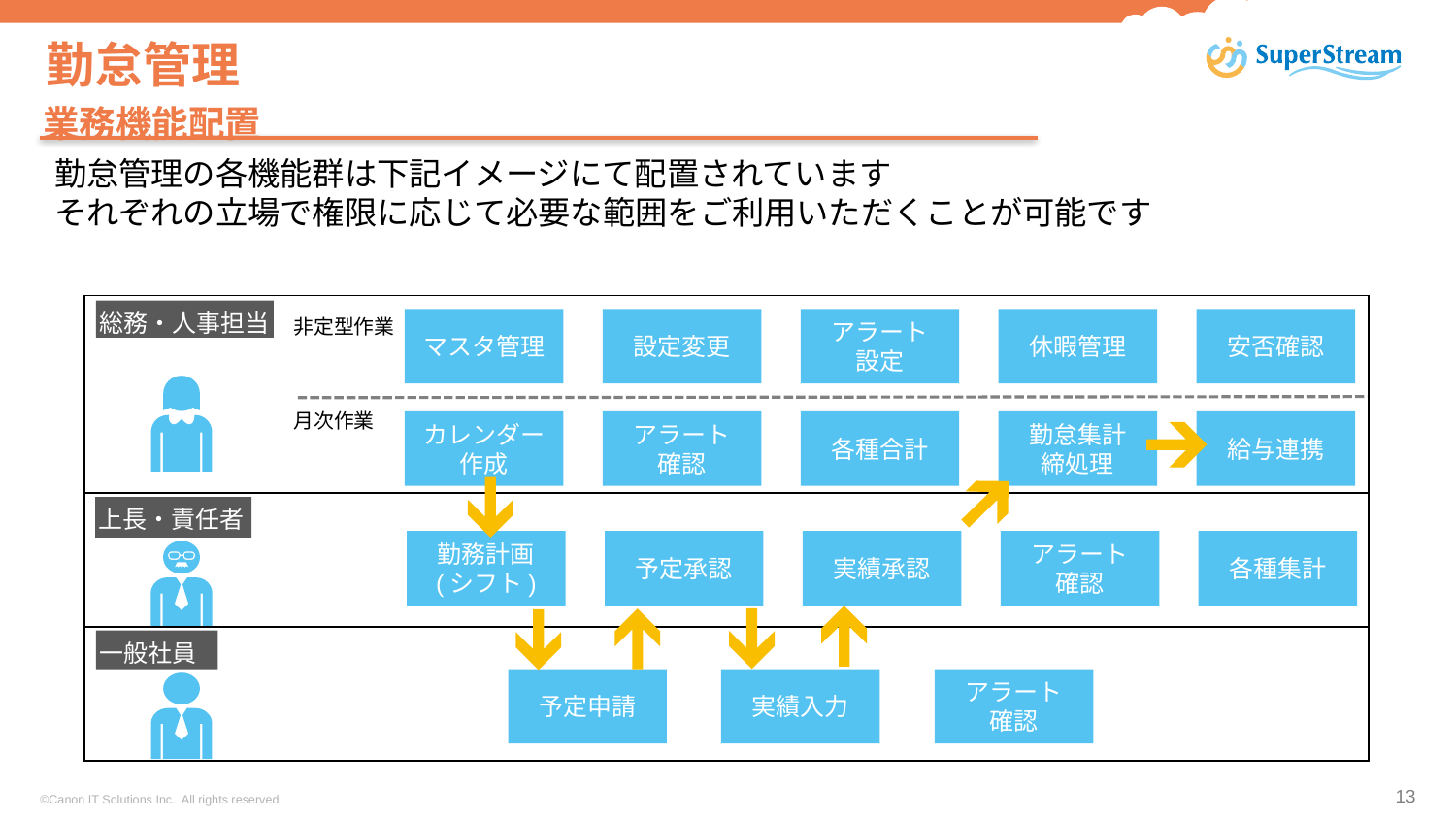

# 勤怠管理
業務機能配置
勤怠管理の各機能群は下記イメージにて配置されています　　　　　　　　　　　　　　　それぞれの立場で権限に応じて必要な範囲をご利用いただくことが可能です
|  |
| --- |
|  |
|  |
総務・人事担当

非定型作業
マスタ管理
設定変更
アラート
設定
休暇管理
安否確認

月次作業
カレンダー
作成
アラート
確認
各種合計
勤怠集計
締処理
給与連携

上長・責任者

勤務計画
(シフト)
予定承認
実績承認
アラート
確認
各種集計

一般社員

予定申請
実績入力
アラート
確認

©Canon IT Solutions Inc.  All rights reserved.
13